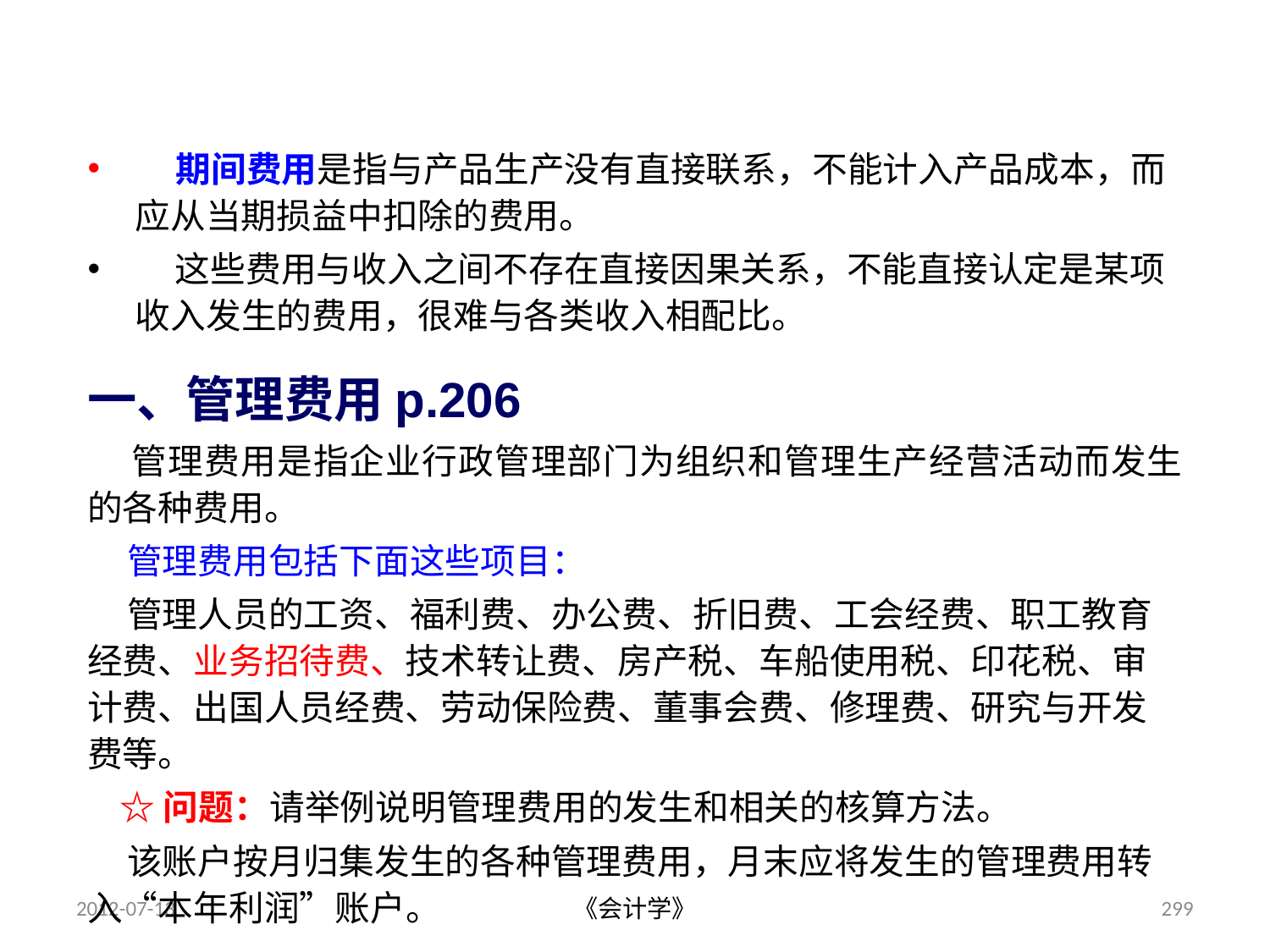

# 第三节    期间费用
    期间费用是指与产品生产没有直接联系，不能计入产品成本，而应从当期损益中扣除的费用。
    这些费用与收入之间不存在直接因果关系，不能直接认定是某项收入发生的费用，很难与各类收入相配比。
一、管理费用p.206
    管理费用是指企业行政管理部门为组织和管理生产经营活动而发生的各种费用。
    管理费用包括下面这些项目：
    管理人员的工资、福利费、办公费、折旧费、工会经费、职工教育经费、业务招待费、技术转让费、房产税、车船使用税、印花税、审计费、出国人员经费、劳动保险费、董事会费、修理费、研究与开发费等。
    ☆问题：请举例说明管理费用的发生和相关的核算方法。
    该账户按月归集发生的各种管理费用，月末应将发生的管理费用转入“本年利润”账户。
2012-07-13
《会计学》
299